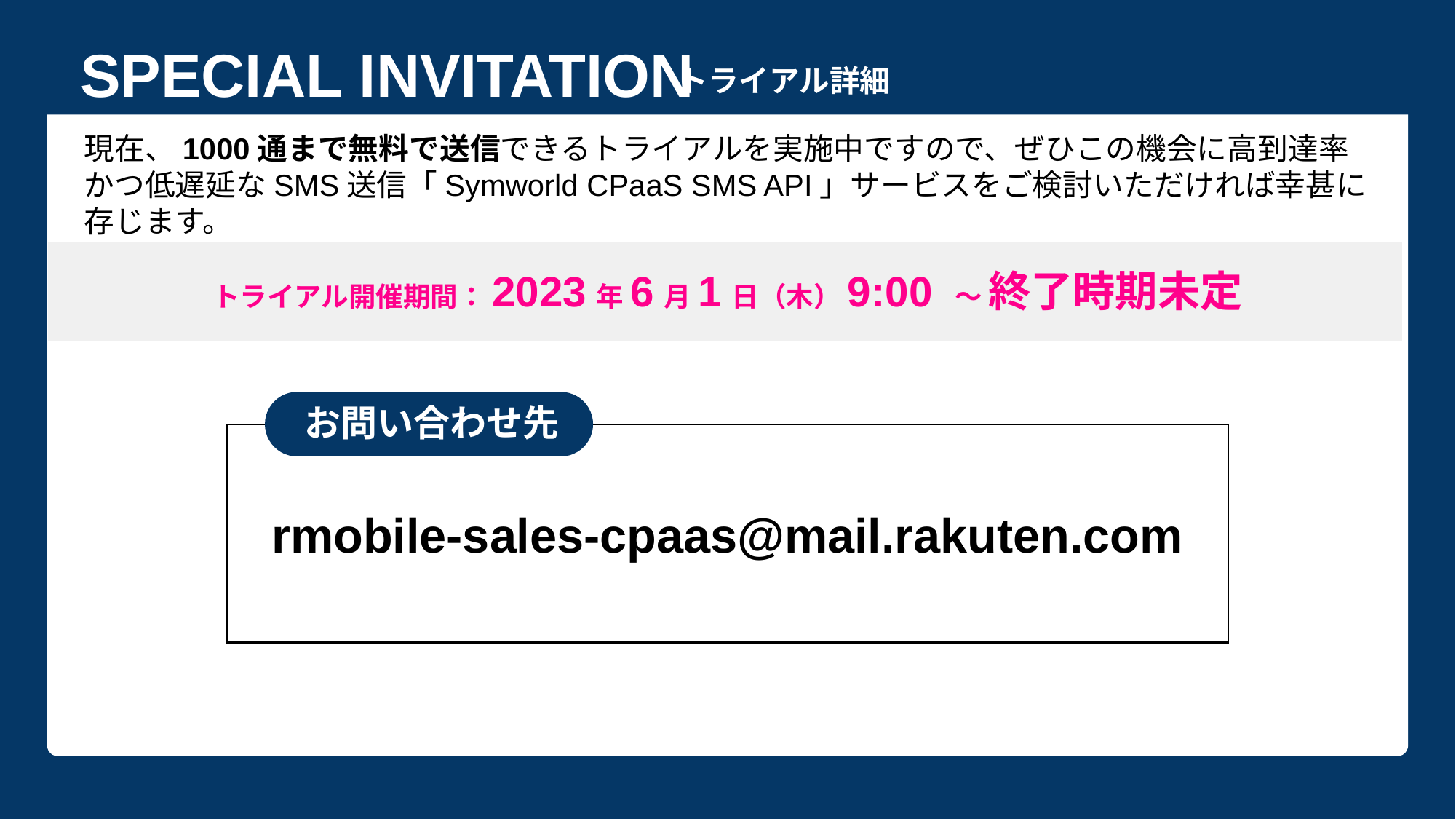

SPECIAL INVITATION
トライアル詳細

現在、1000通まで無料で送信できるトライアルを実施中ですので、ぜひこの機会に高到達率かつ低遅延なSMS送信「Symworld CPaaS SMS API」サービスをご検討いただければ幸甚に存じます。
トライアル開催期間：2023年6月1日（木）9:00 ～ 終了時期未定

お問い合わせ先
rmobile-sales-cpaas@mail.rakuten.com